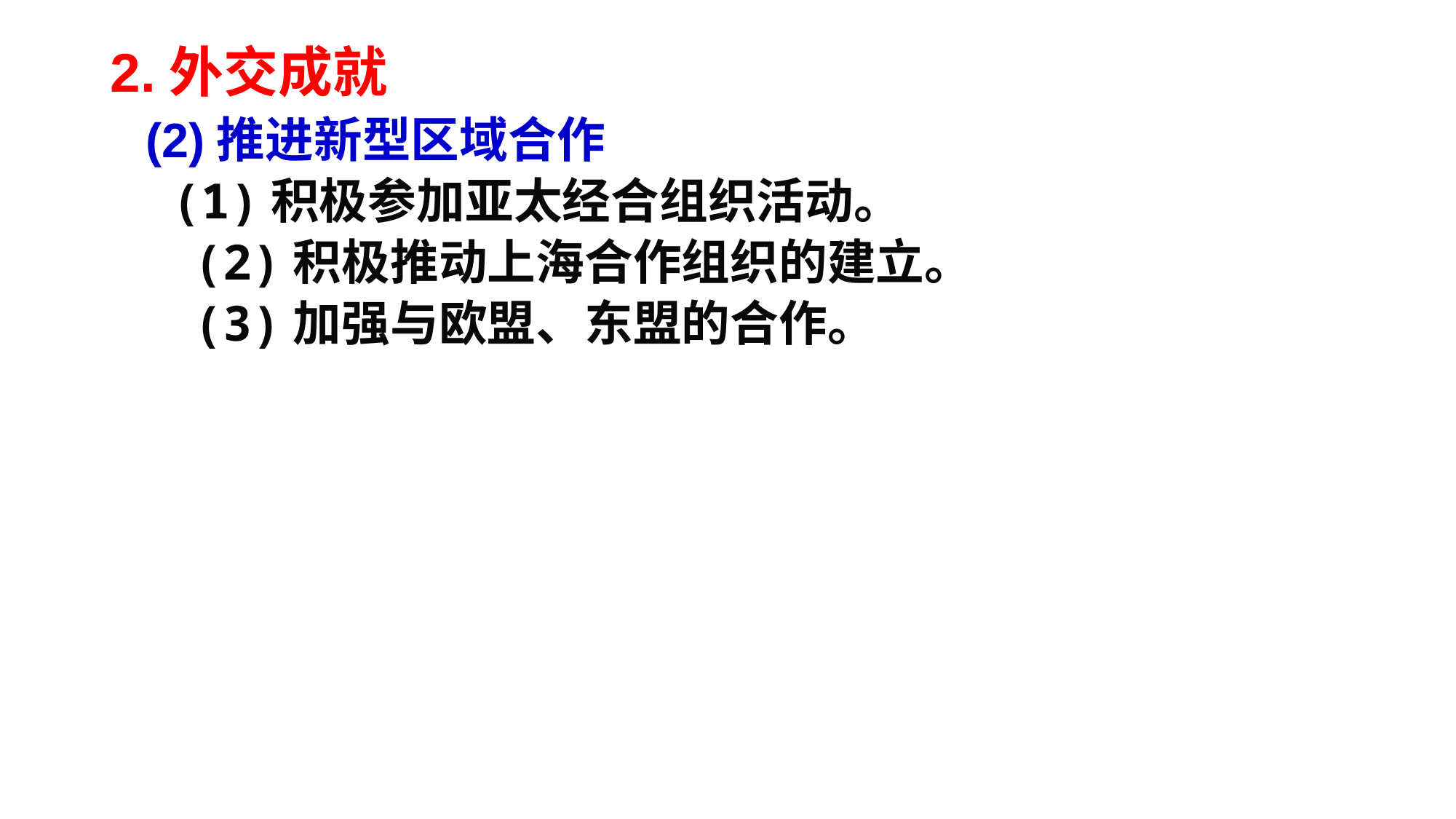

2.外交成就
       (2)推进新型区域合作
       (1)积极参加亚太经合组织活动。
    (2)积极推动上海合作组织的建立。
    (3)加强与欧盟、东盟的合作。